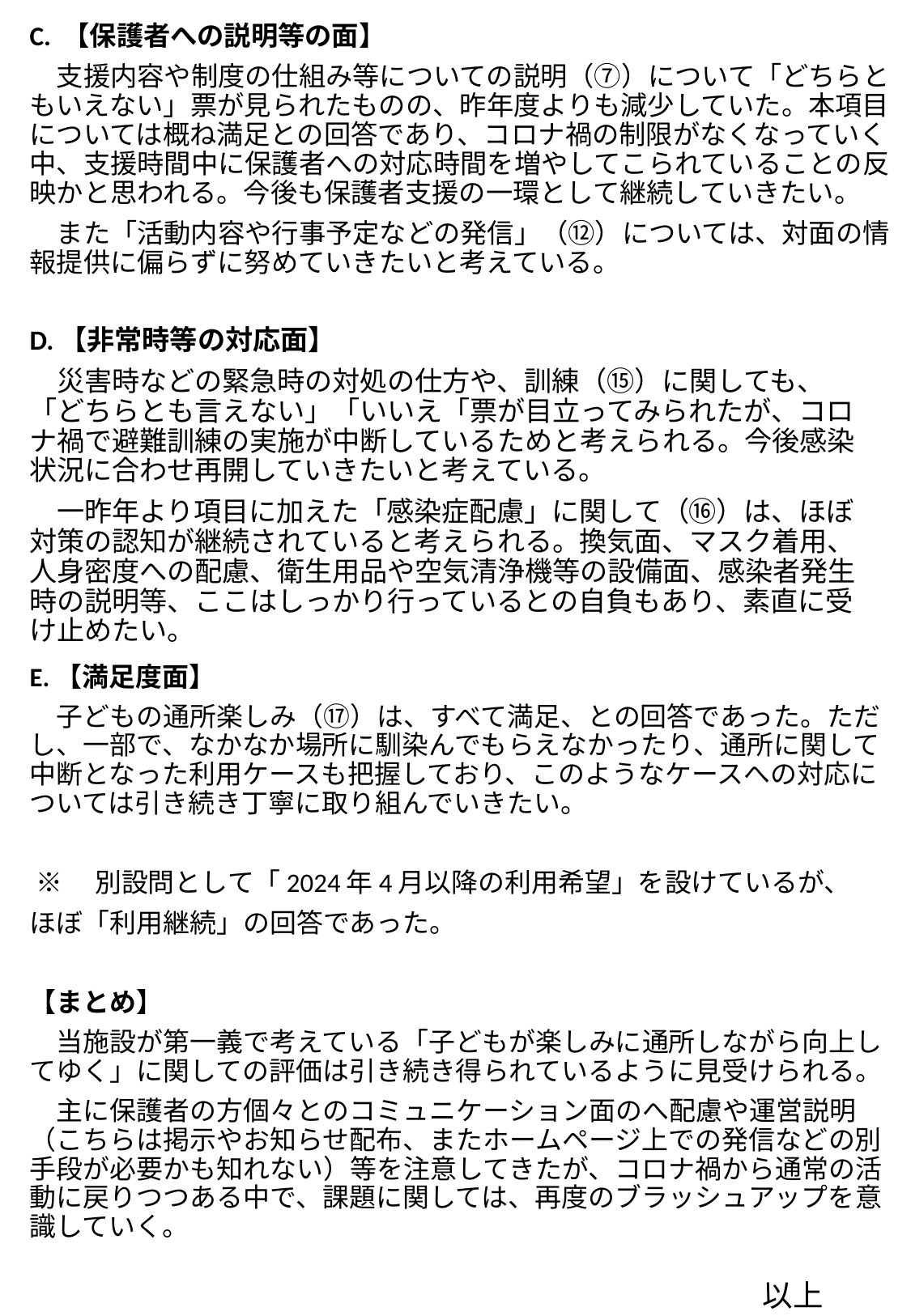

C. 【保護者への説明等の面】
　支援内容や制度の仕組み等についての説明（⑦）について「どちらともいえない」票が見られたものの、昨年度よりも減少していた。本項目については概ね満足との回答であり、コロナ禍の制限がなくなっていく中、支援時間中に保護者への対応時間を増やしてこられていることの反映かと思われる。今後も保護者支援の一環として継続していきたい。
　また「活動内容や行事予定などの発信」（⑫）については、対面の情報提供に偏らずに努めていきたいと考えている。

D.【非常時等の対応面】
　災害時などの緊急時の対処の仕方や、訓練（⑮）に関しても、「どちらとも言えない」「いいえ「票が目立ってみられたが、コロナ禍で避難訓練の実施が中断しているためと考えられる。今後感染状況に合わせ再開していきたいと考えている。
　一昨年より項目に加えた「感染症配慮」に関して（⑯）は、ほぼ対策の認知が継続されていると考えられる。換気面、マスク着用、人身密度への配慮、衛生用品や空気清浄機等の設備面、感染者発生時の説明等、ここはしっかり行っているとの自負もあり、素直に受け止めたい。

E.【満足度面】
　子どもの通所楽しみ（⑰）は、すべて満足、との回答であった。ただし、一部で、なかなか場所に馴染んでもらえなかったり、通所に関して中断となった利用ケースも把握しており、このようなケースへの対応については引き続き丁寧に取り組んでいきたい。

 ※　別設問として「2024年4月以降の利用希望」を設けているが、
ほぼ「利用継続」の回答であった。

【まとめ】
　当施設が第一義で考えている「子どもが楽しみに通所しながら向上してゆく」に関しての評価は引き続き得られているように見受けられる。
　主に保護者の方個々とのコミュニケーション面のへ配慮や運営説明（こちらは掲示やお知らせ配布、またホームページ上での発信などの別手段が必要かも知れない）等を注意してきたが、コロナ禍から通常の活動に戻りつつある中で、課題に関しては、再度のブラッシュアップを意識していく。

以上